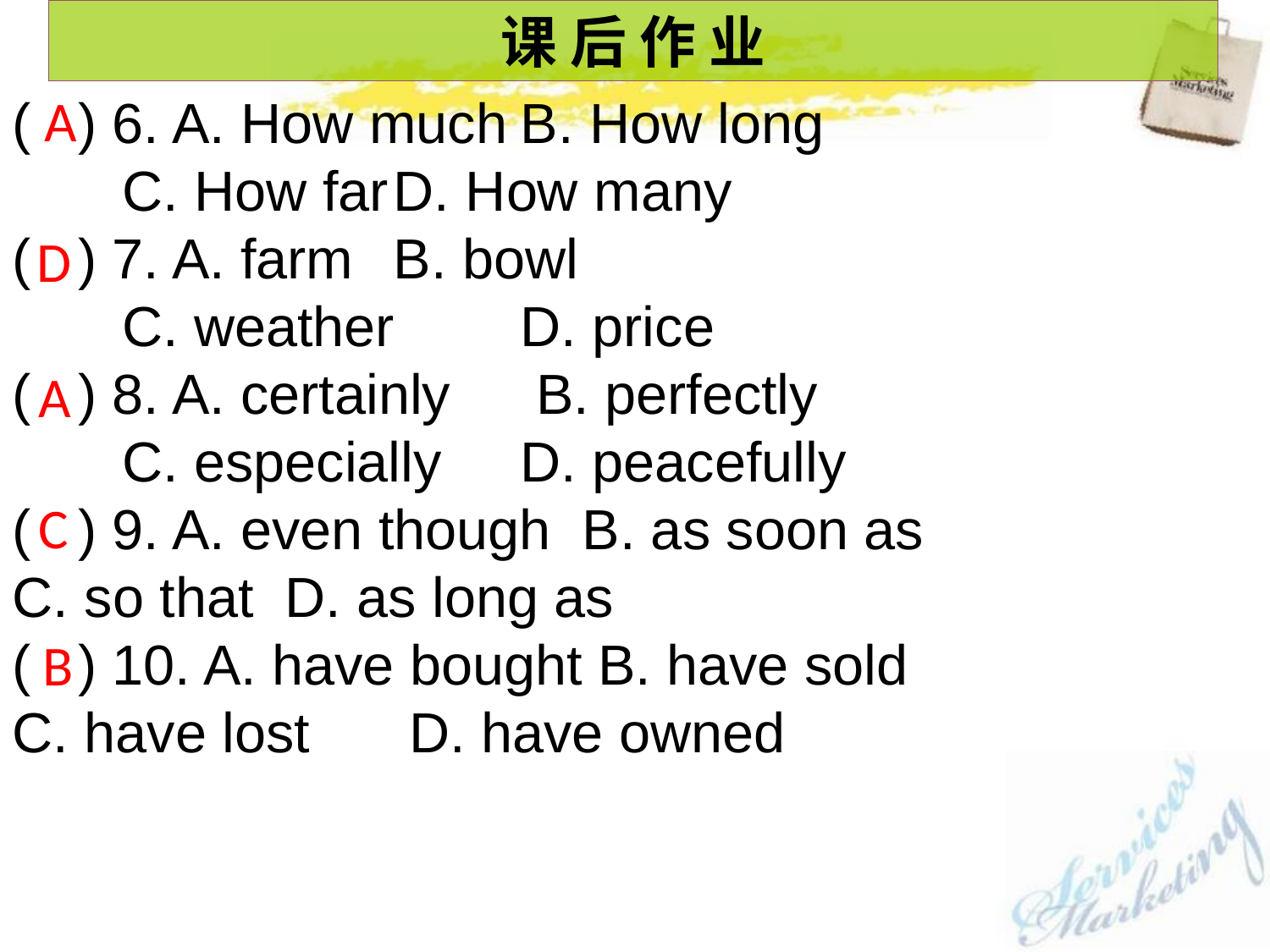

课 后 作 业
A
(   ) 6. A. How much	B. How long
       C. How far	D. How many
(   ) 7. A. farm	B. bowl
       C. weather	D. price
(   ) 8. A. certainly	 B. perfectly
       C. especially	D. peacefully
(   ) 9. A. even though  B. as soon as
C. so that  D. as long as
(   ) 10. A. have bought B. have sold
C. have lost	 D. have owned
D
A
C
B